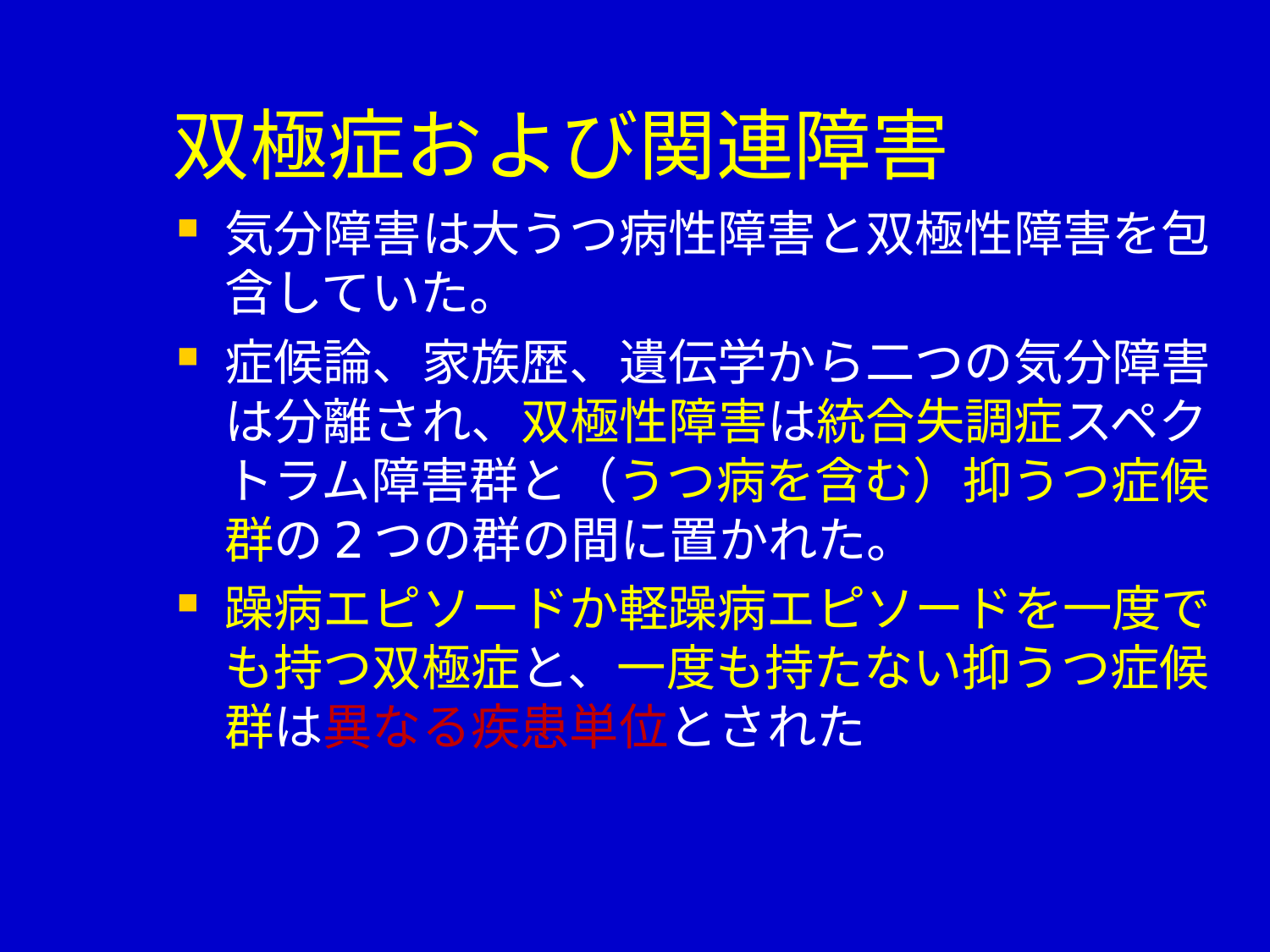

# 双極症および関連障害
気分障害は大うつ病性障害と双極性障害を包含していた。
症候論、家族歴、遺伝学から二つの気分障害は分離され、双極性障害は統合失調症スペクトラム障害群と（うつ病を含む）抑うつ症候群の2つの群の間に置かれた。
躁病エピソードか軽躁病エピソードを一度でも持つ双極症と、一度も持たない抑うつ症候群は異なる疾患単位とされた